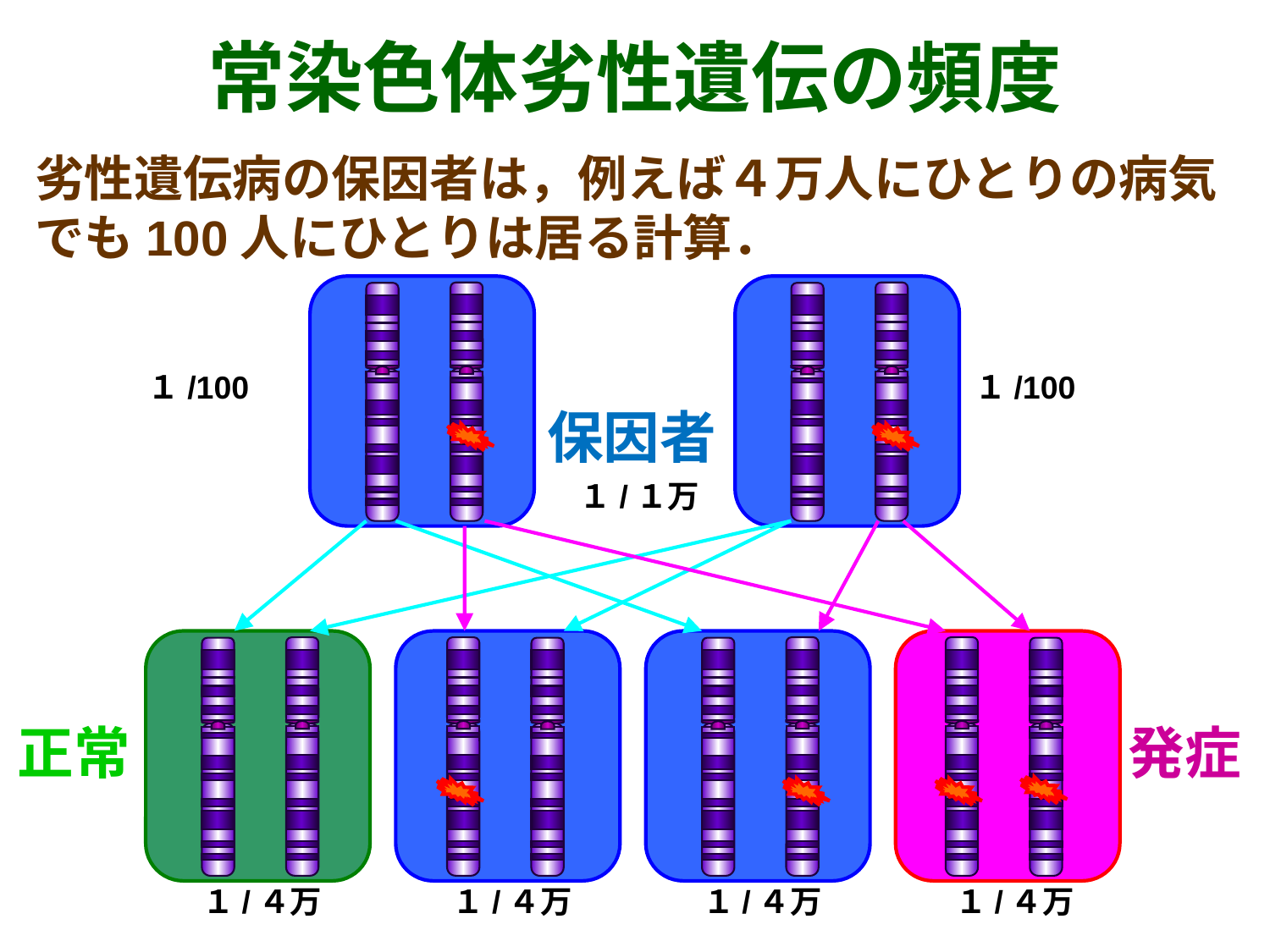

常染色体劣性遺伝の頻度

劣性遺伝病の保因者は，例えば４万人にひとりの病気でも100人にひとりは居る計算．

１/100
１/100
保因者
１/１万

正常
発症
１/４万
１/４万
１/４万
１/４万